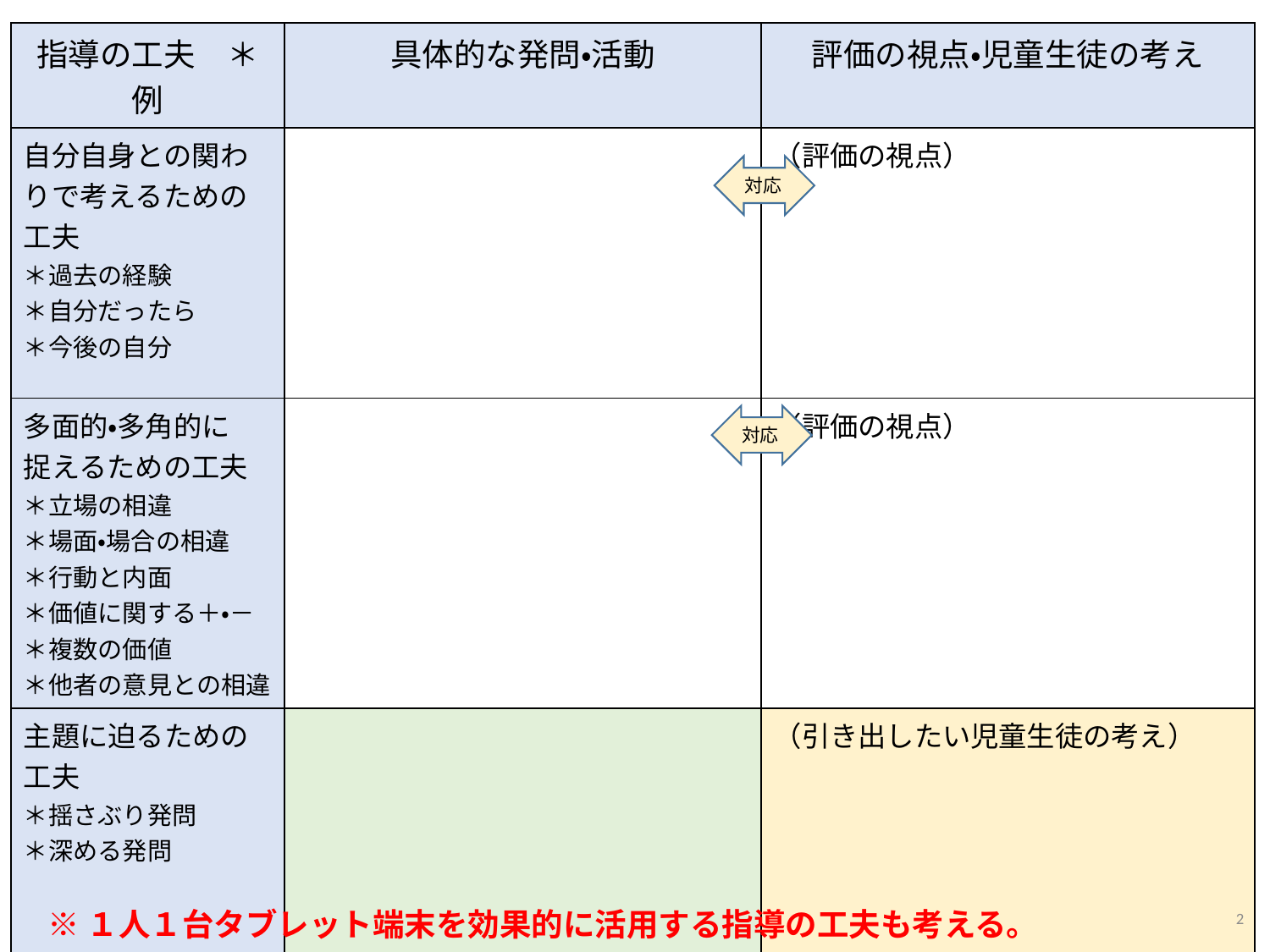

| 指導の工夫　＊例 | 具体的な発問・活動 | 評価の視点・児童生徒の考え |
| --- | --- | --- |
| 自分自身との関わりで考えるための工夫 ＊過去の経験 ＊自分だったら ＊今後の自分 |  | （評価の視点） |
| 多面的・多角的に 捉えるための工夫 ＊立場の相違 ＊場面・場合の相違 ＊行動と内面 ＊価値に関する＋・－ ＊複数の価値 ＊他者の意見との相違 |  | （評価の視点） |
| 主題に迫るための 工夫 ＊揺さぶり発問 ＊深める発問 |  | （引き出したい児童生徒の考え） |
対応
対応

2
※１人１台タブレット端末を効果的に活用する指導の工夫も考える。